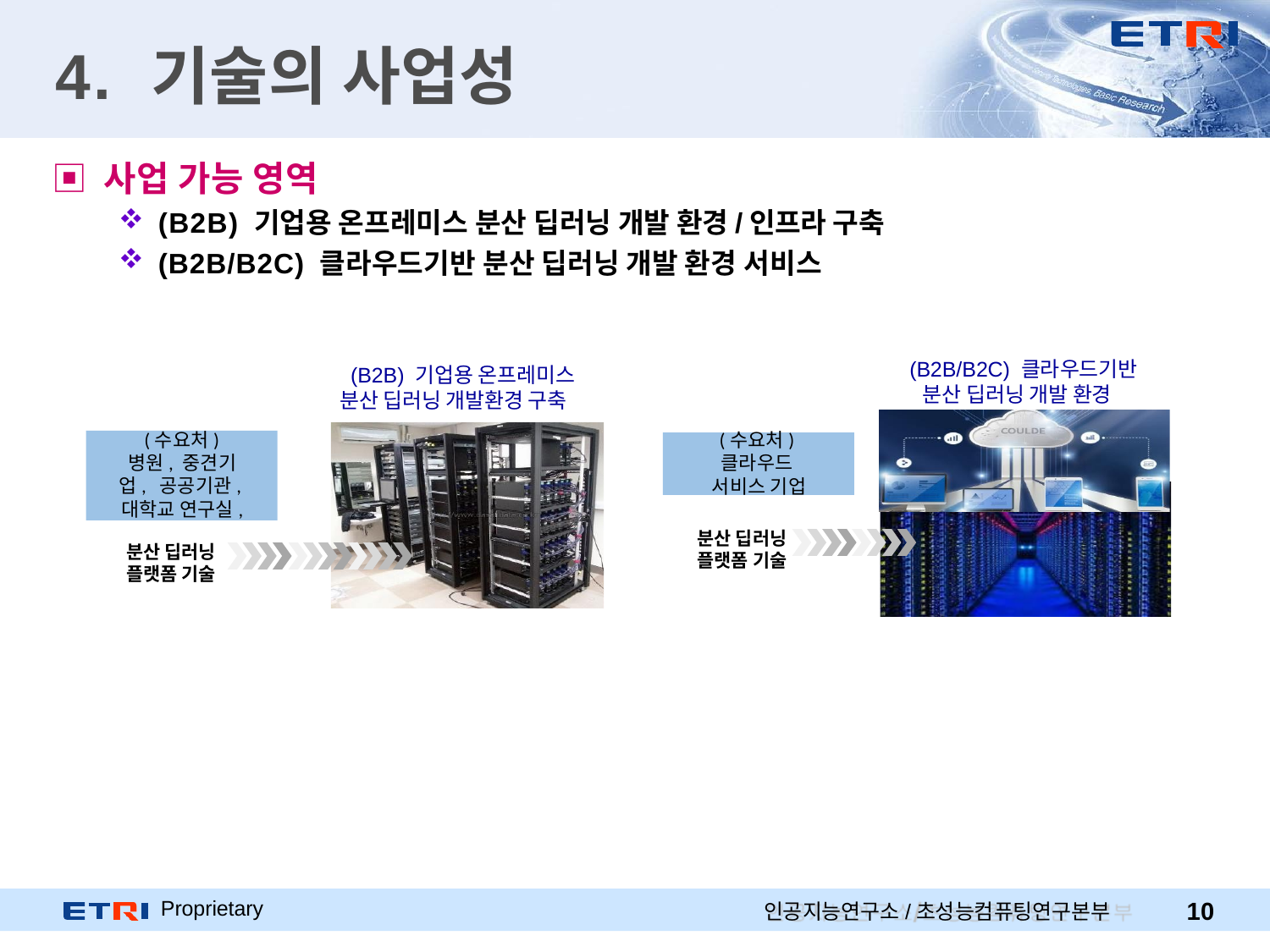

# 4. 기술의 사업성
▣ 사업 가능 영역
(B2B) 기업용 온프레미스 분산 딥러닝 개발 환경/인프라 구축
(B2B/B2C) 클라우드기반 분산 딥러닝 개발 환경 서비스
(B2B/B2C) 클라우드기반  분산 딥러닝 개발 환경
(B2B) 기업용 온프레미스
분산 딥러닝 개발환경 구축

(수요처)  클라우드  서비스 기업
(수요처)
병원, 중견기업,  공공기관,  대학교 연구실,

분산 딥러닝  플랫폼 기술

분산 딥러닝  플랫폼 기술

Proprietary
10
인공지능연구소/초성능컴퓨팅연구본부